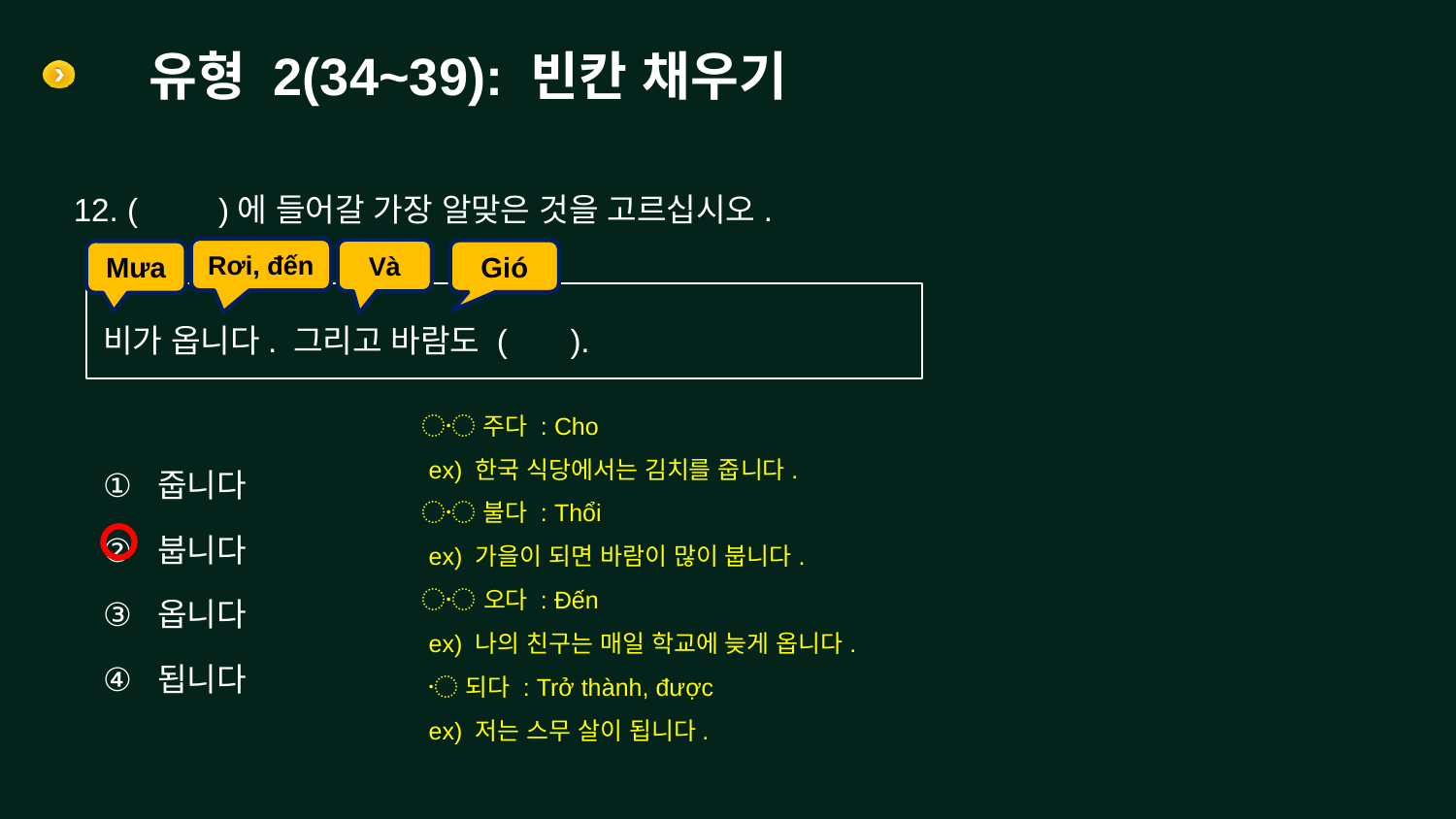

# 유형 2(34~39): 빈칸 채우기
12. (         )에 들어갈 가장 알맞은 것을 고르십시오.
Rơi, đến
Và
Gió
Mưa
비가 옵니다. 그리고 바람도 (       ).
〮 주다 : Cho
 ex) 한국 식당에서는 김치를 줍니다.
〮 불다 : Thổi
 ex) 가을이 되면 바람이 많이 붑니다.
〮 오다 : Đến
 ex) 나의 친구는 매일 학교에 늦게 옵니다.
 〮 되다 : Trở thành, được
 ex) 저는 스무 살이 됩니다.
줍니다
붑니다
옵니다
됩니다